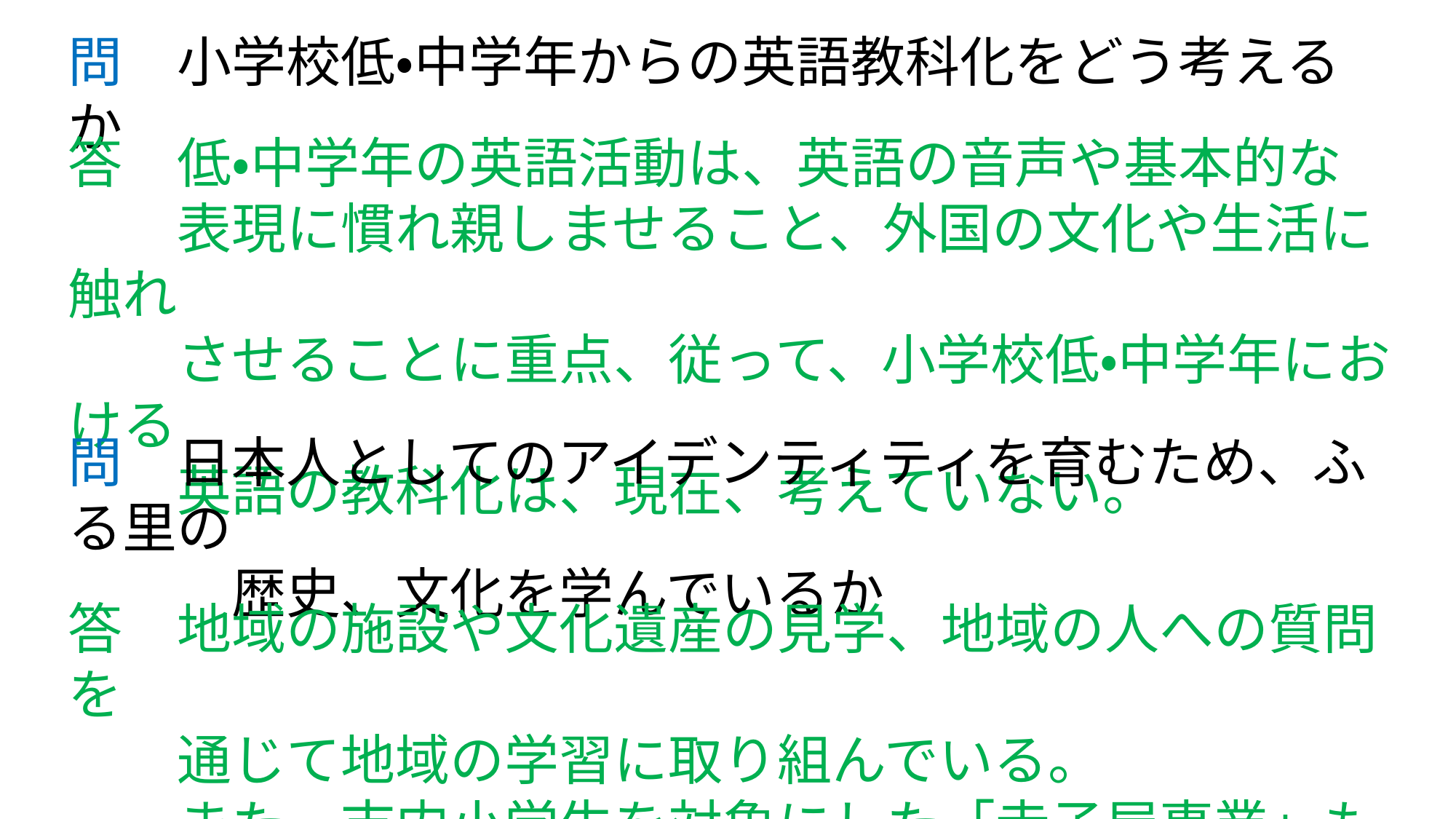

問　小学校低・中学年からの英語教科化をどう考えるか
答　低・中学年の英語活動は、英語の音声や基本的な
　　表現に慣れ親しませること、外国の文化や生活に触れ
　　させることに重点、従って、小学校低・中学年における
　　英語の教科化は、現在、考えていない。
問　日本人としてのアイデンティティを育むため、ふる里の
　　　歴史、文化を学んでいるか
答　地域の施設や文化遺産の見学、地域の人への質問を
　　通じて地域の学習に取り組んでいる。
　　また、市内小学生を対象にした「寺子屋事業」もある。